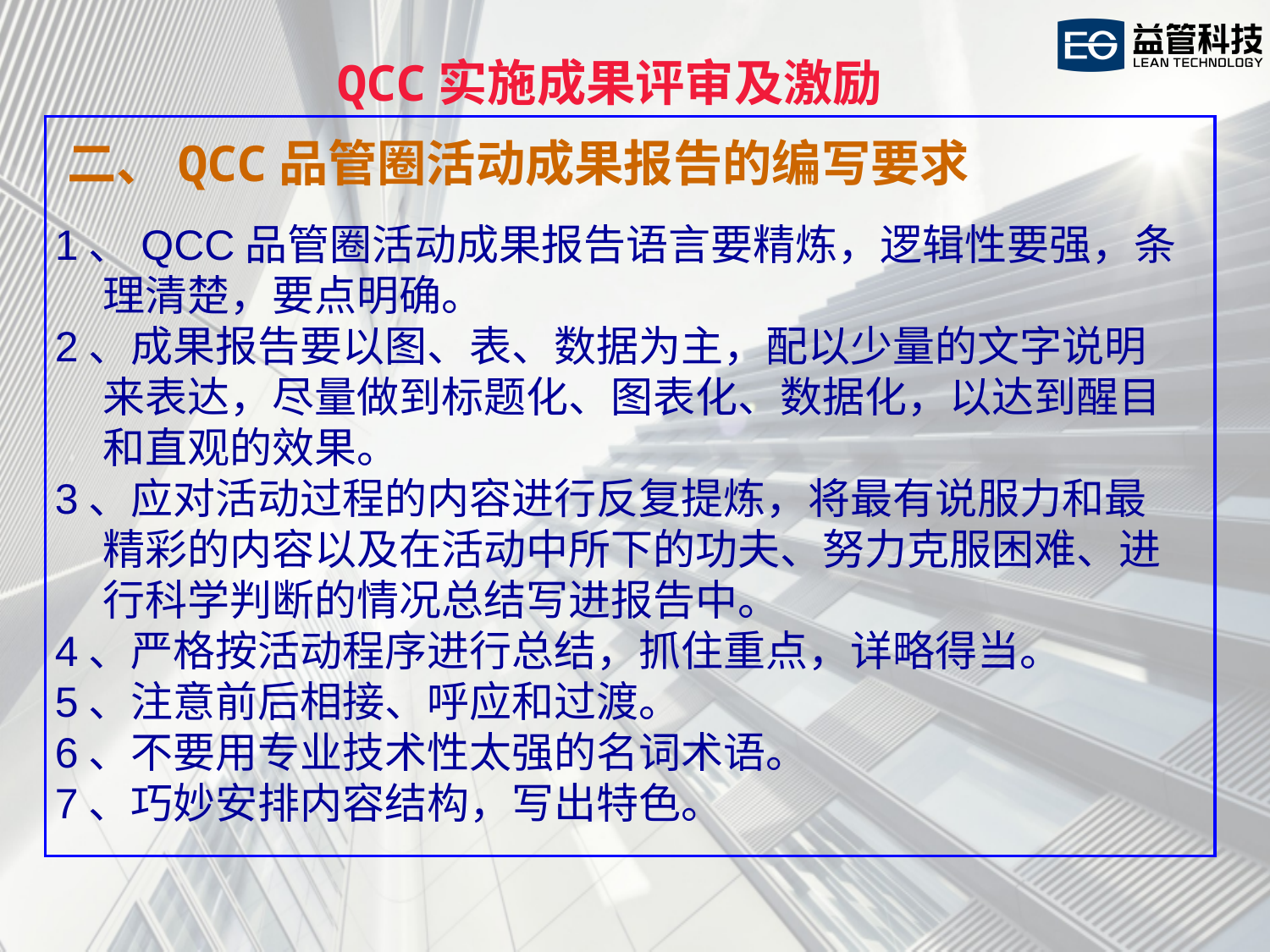

QCC实施成果评审及激励

二、QCC品管圈活动成果报告的编写要求
1、QCC品管圈活动成果报告语言要精炼，逻辑性要强，条理清楚，要点明确。
2、成果报告要以图、表、数据为主，配以少量的文字说明来表达，尽量做到标题化、图表化、数据化，以达到醒目和直观的效果。
3、应对活动过程的内容进行反复提炼，将最有说服力和最精彩的内容以及在活动中所下的功夫、努力克服困难、进行科学判断的情况总结写进报告中。
4、严格按活动程序进行总结，抓住重点，详略得当。
5、注意前后相接、呼应和过渡。
6、不要用专业技术性太强的名词术语。
7、巧妙安排内容结构，写出特色。